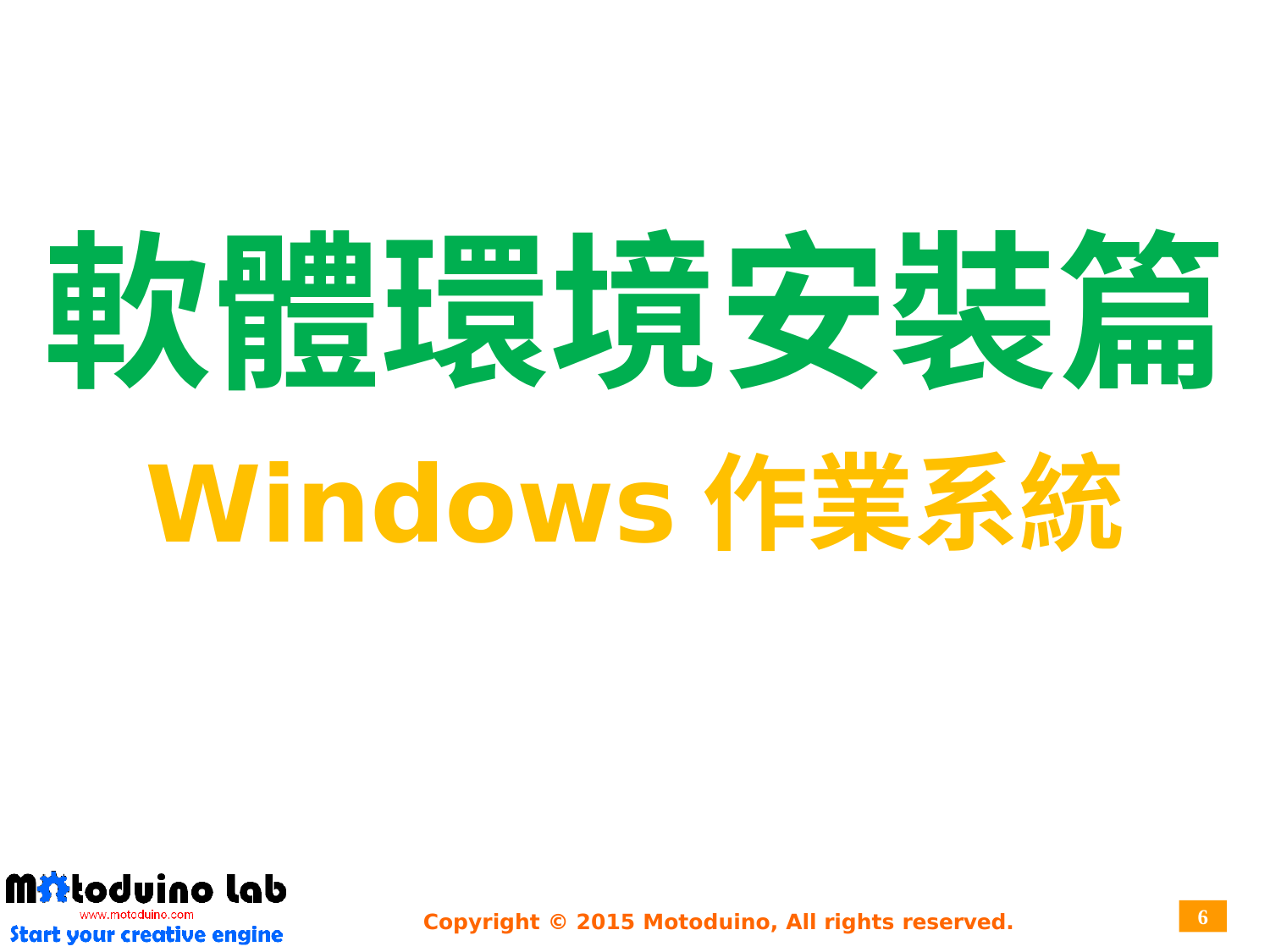

# 軟體環境安裝篇
Windows作業系統
6
Copyright © 2015 Motoduino, All rights reserved.